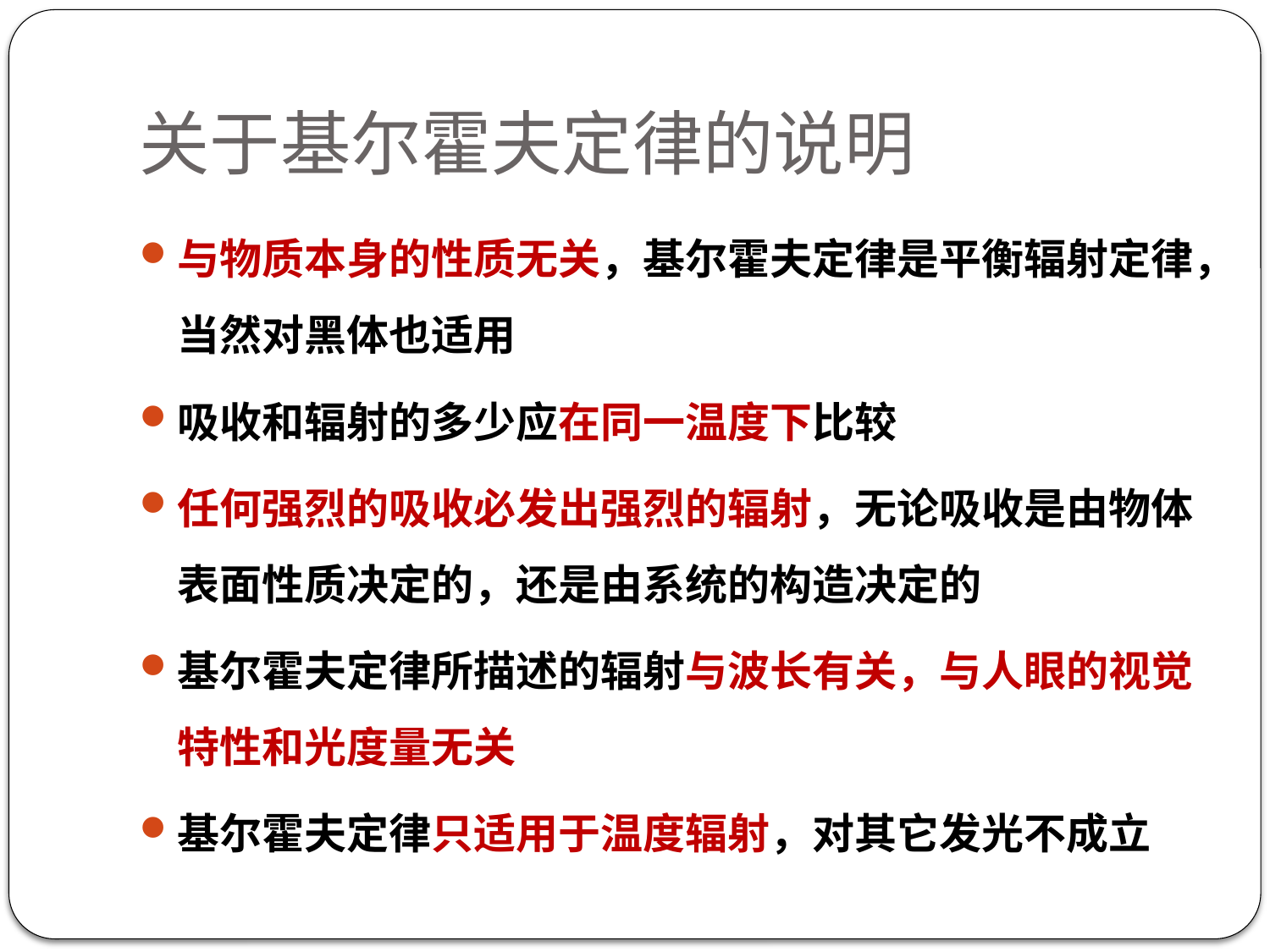

# 关于基尔霍夫定律的说明
与物质本身的性质无关，基尔霍夫定律是平衡辐射定律，当然对黑体也适用
吸收和辐射的多少应在同一温度下比较
任何强烈的吸收必发出强烈的辐射，无论吸收是由物体表面性质决定的，还是由系统的构造决定的
基尔霍夫定律所描述的辐射与波长有关，与人眼的视觉特性和光度量无关
基尔霍夫定律只适用于温度辐射，对其它发光不成立